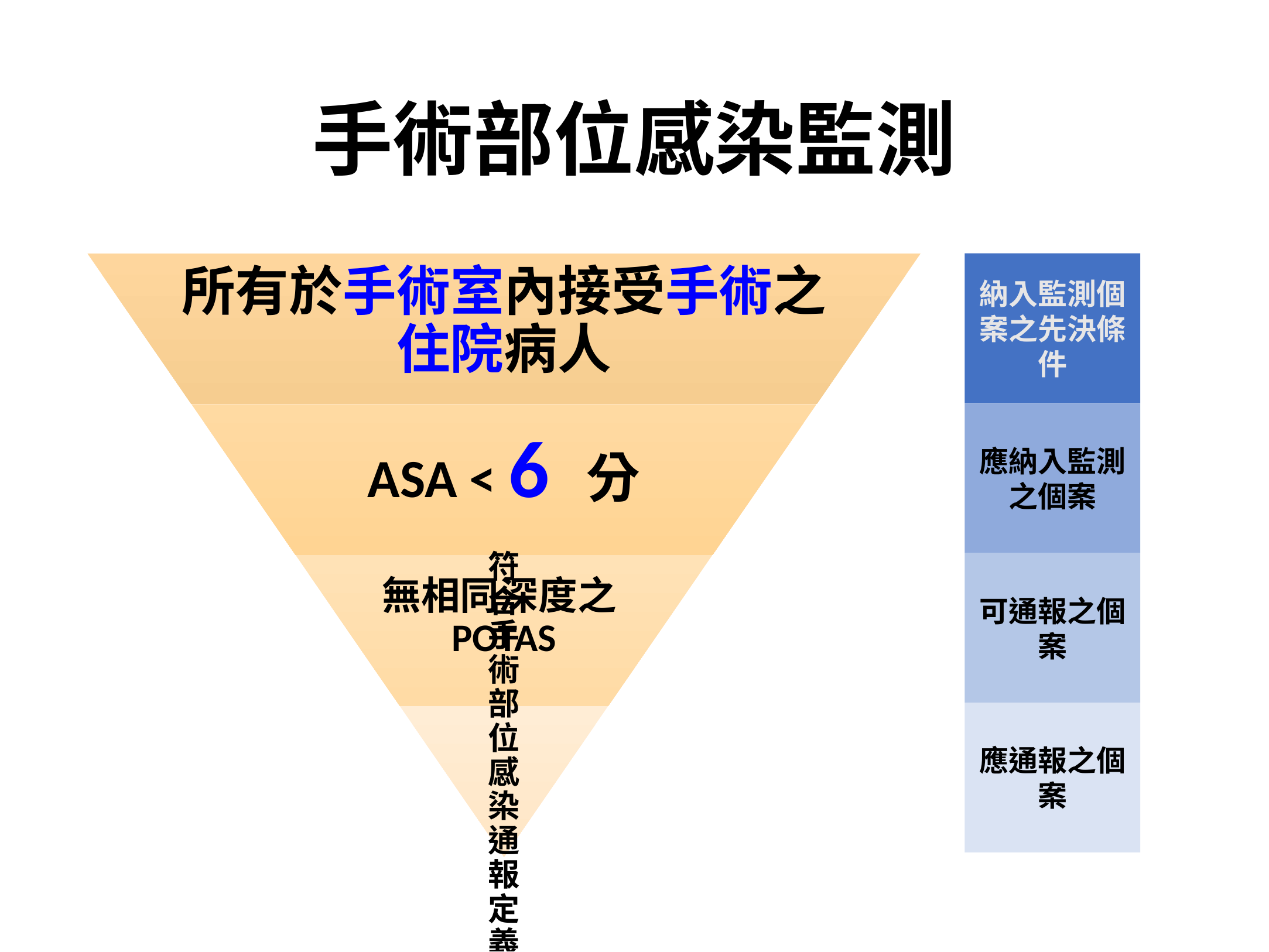

# 手術部位感染監測
所有於手術室內接受手術之住院病人
ASA < 6 分
無相同深度之POTAS
符合手術部位感染通報定義
納入監測個案之先決條件
應納入監測之個案
可通報之個案
應通報之個案